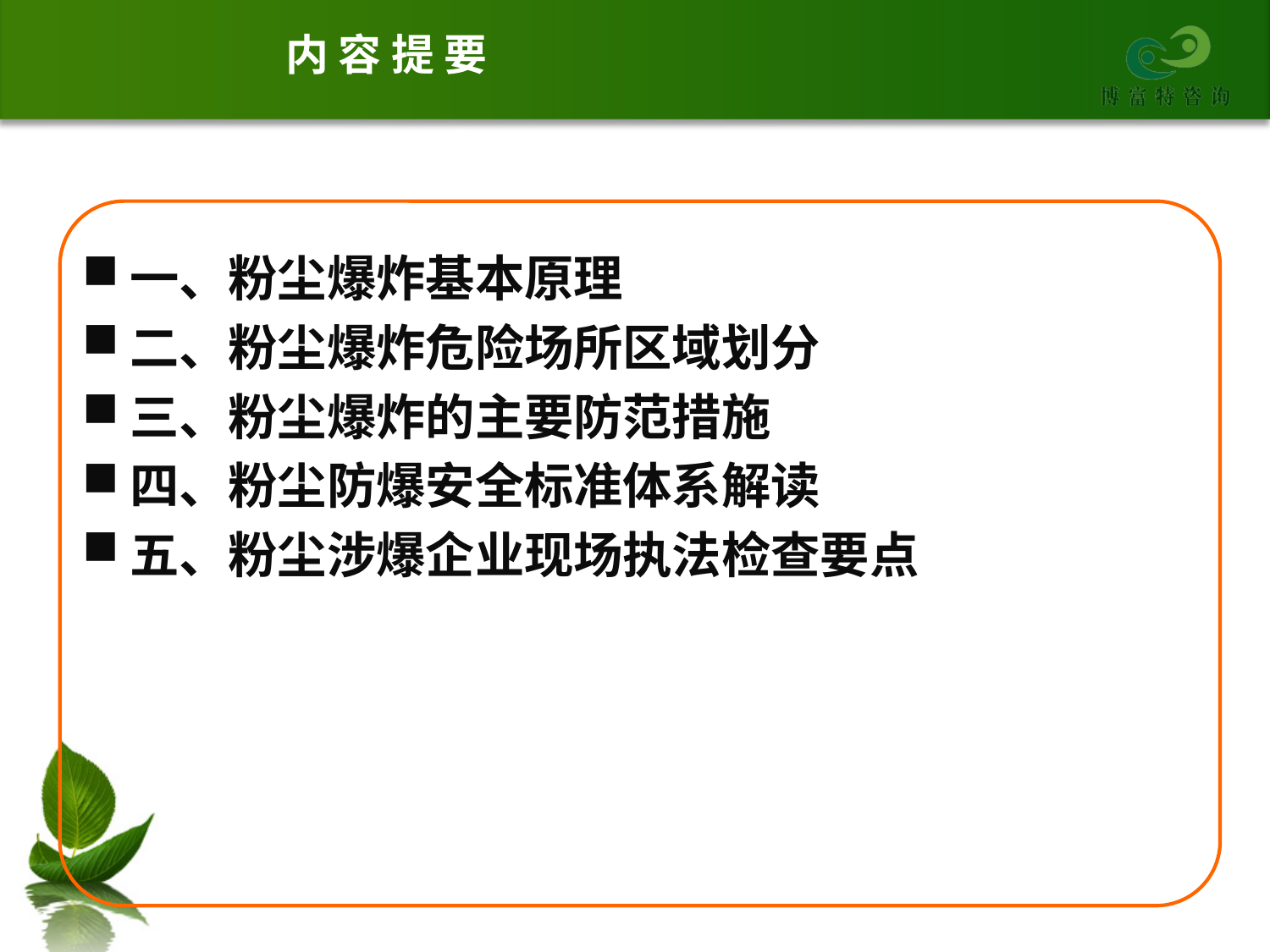

# 内 容 提 要

一、粉尘爆炸基本原理
二、粉尘爆炸危险场所区域划分
三、粉尘爆炸的主要防范措施
四、粉尘防爆安全标准体系解读
五、粉尘涉爆企业现场执法检查要点